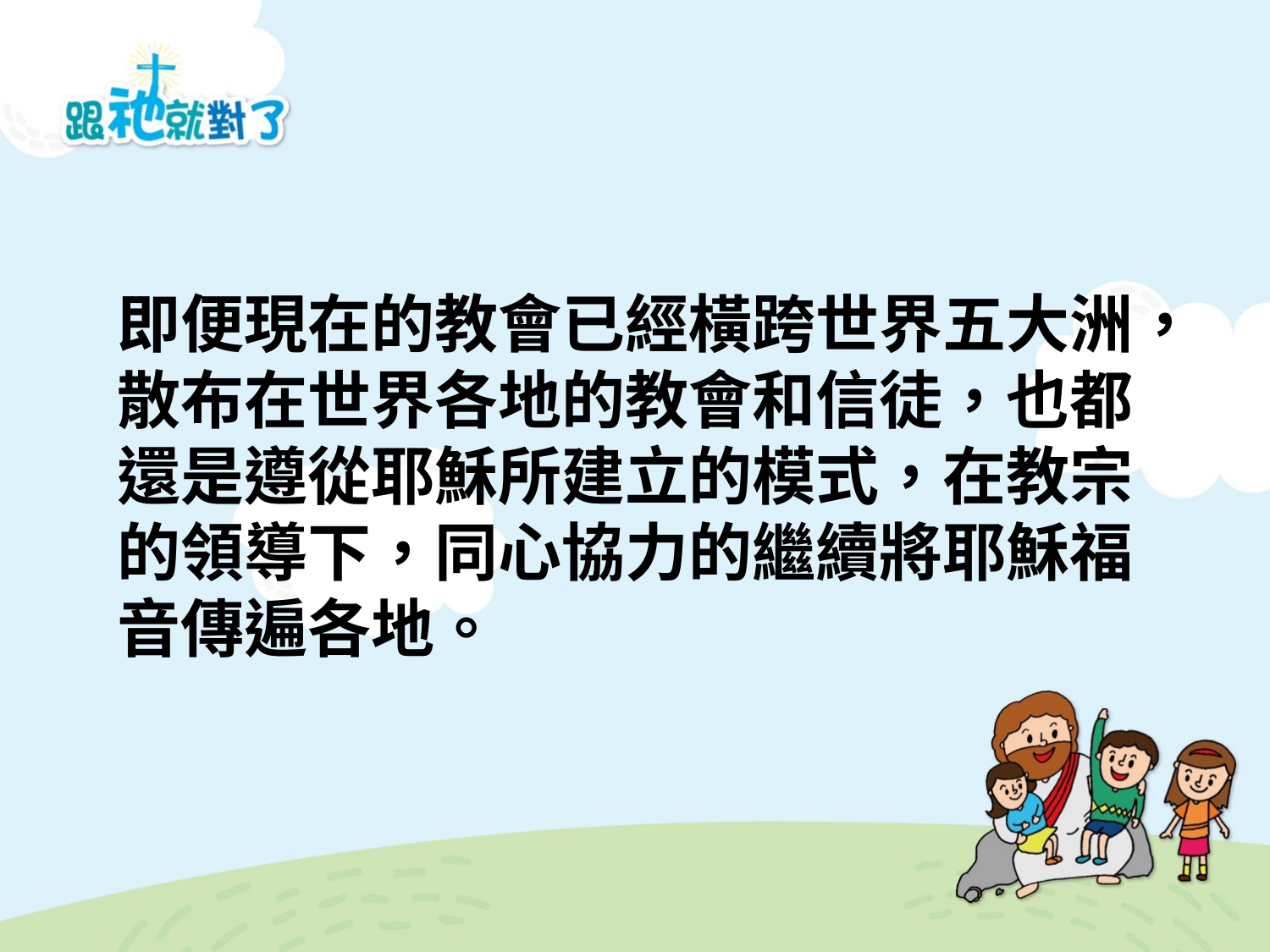

即便現在的教會已經橫跨世界五大洲，散布在世界各地的教會和信徒，也都還是遵從耶穌所建立的模式，在教宗的領導下，同心協力的繼續將耶穌福音傳遍各地。